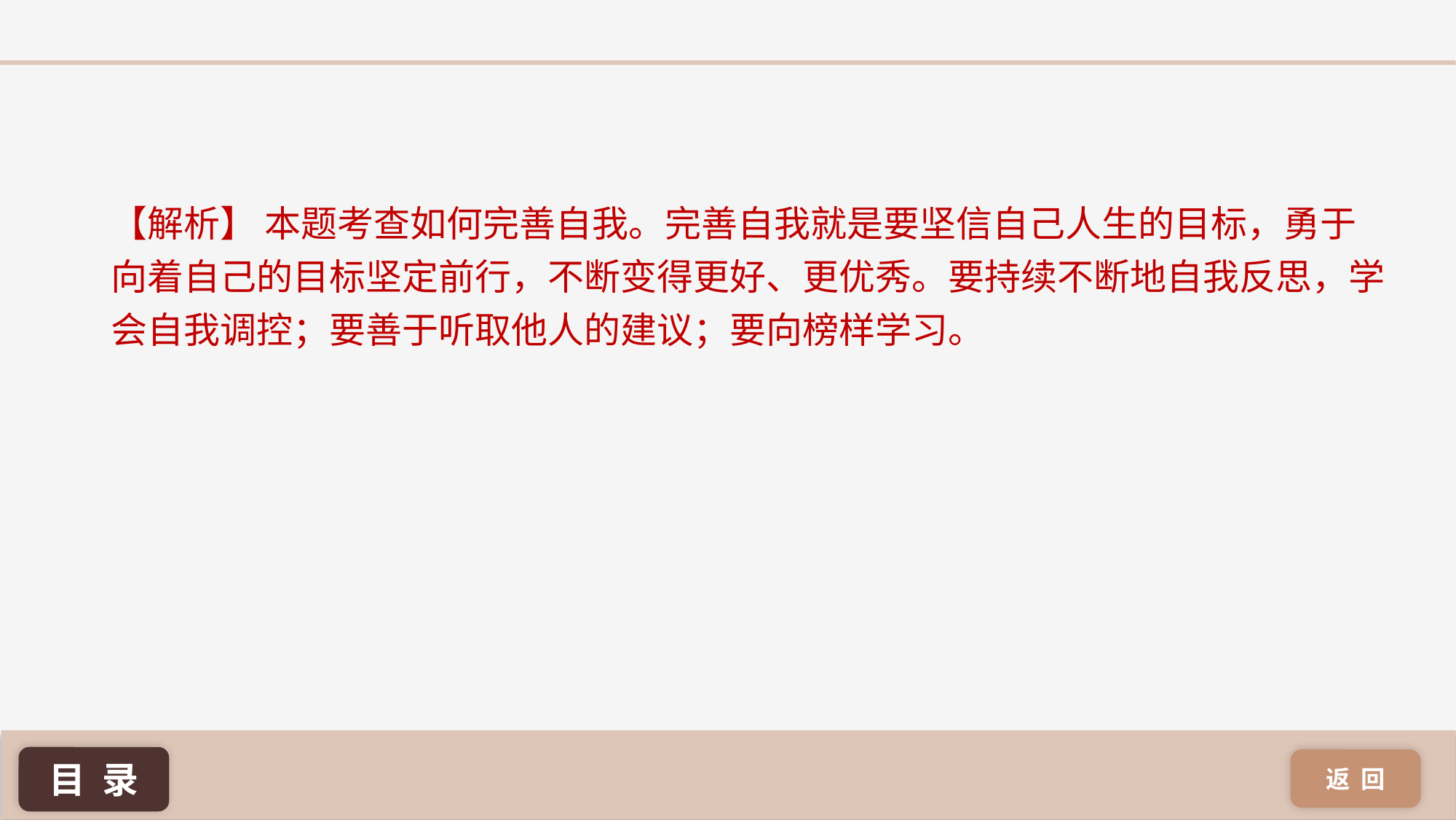

【解析】 本题考查如何完善自我。完善自我就是要坚信自己人生的目标，勇于向着自己的目标坚定前行，不断变得更好、更优秀。要持续不断地自我反思，学会自我调控；要善于听取他人的建议；要向榜样学习。
返  回